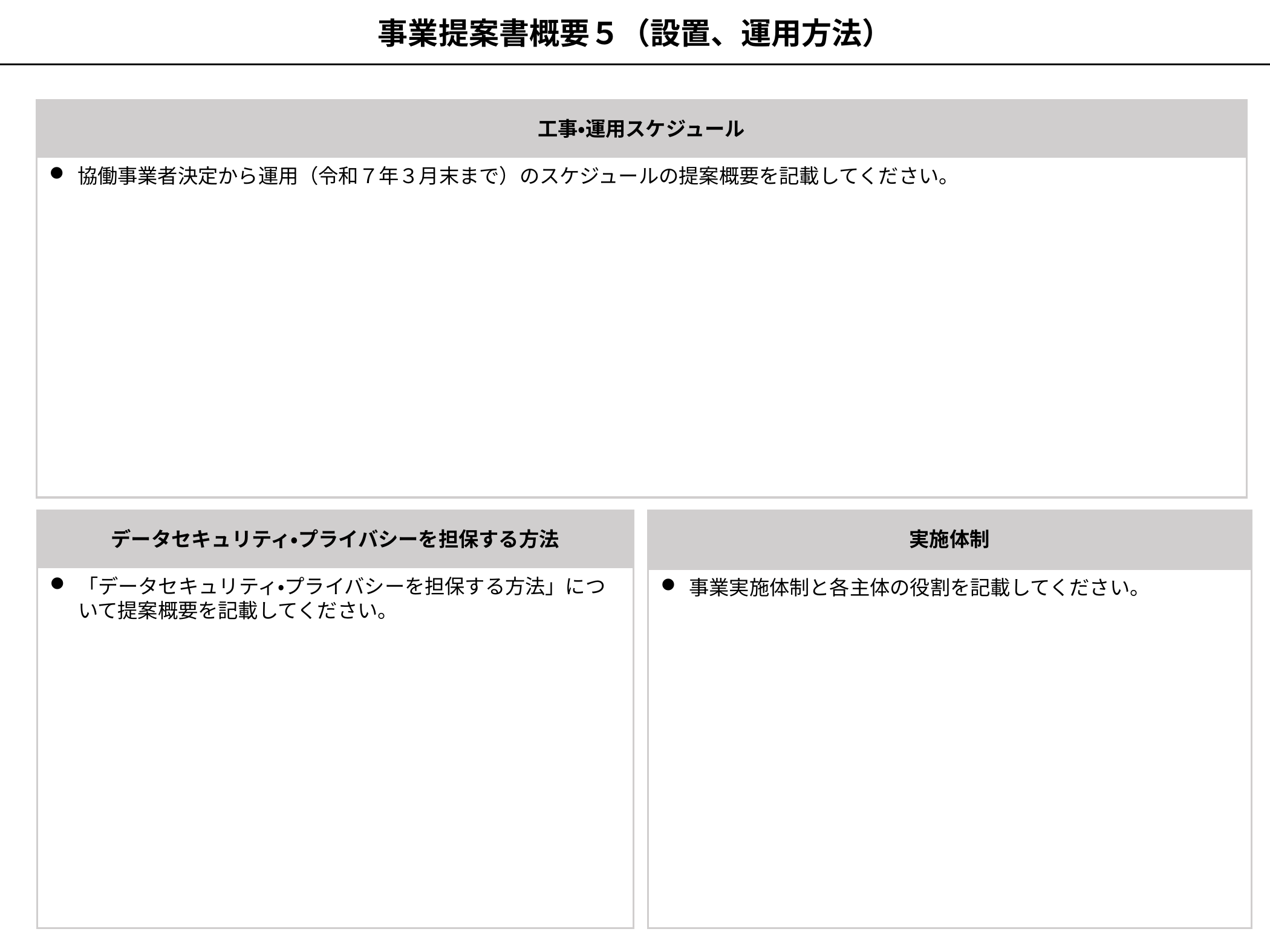

事業提案書概要５（設置、運用方法）
工事・運用スケジュール
協働事業者決定から運用（令和７年３月末まで）のスケジュールの提案概要を記載してください。
データセキュリティ・プライバシーを担保する方法
実施体制
「データセキュリティ・プライバシーを担保する方法」について提案概要を記載してください。
事業実施体制と各主体の役割を記載してください。